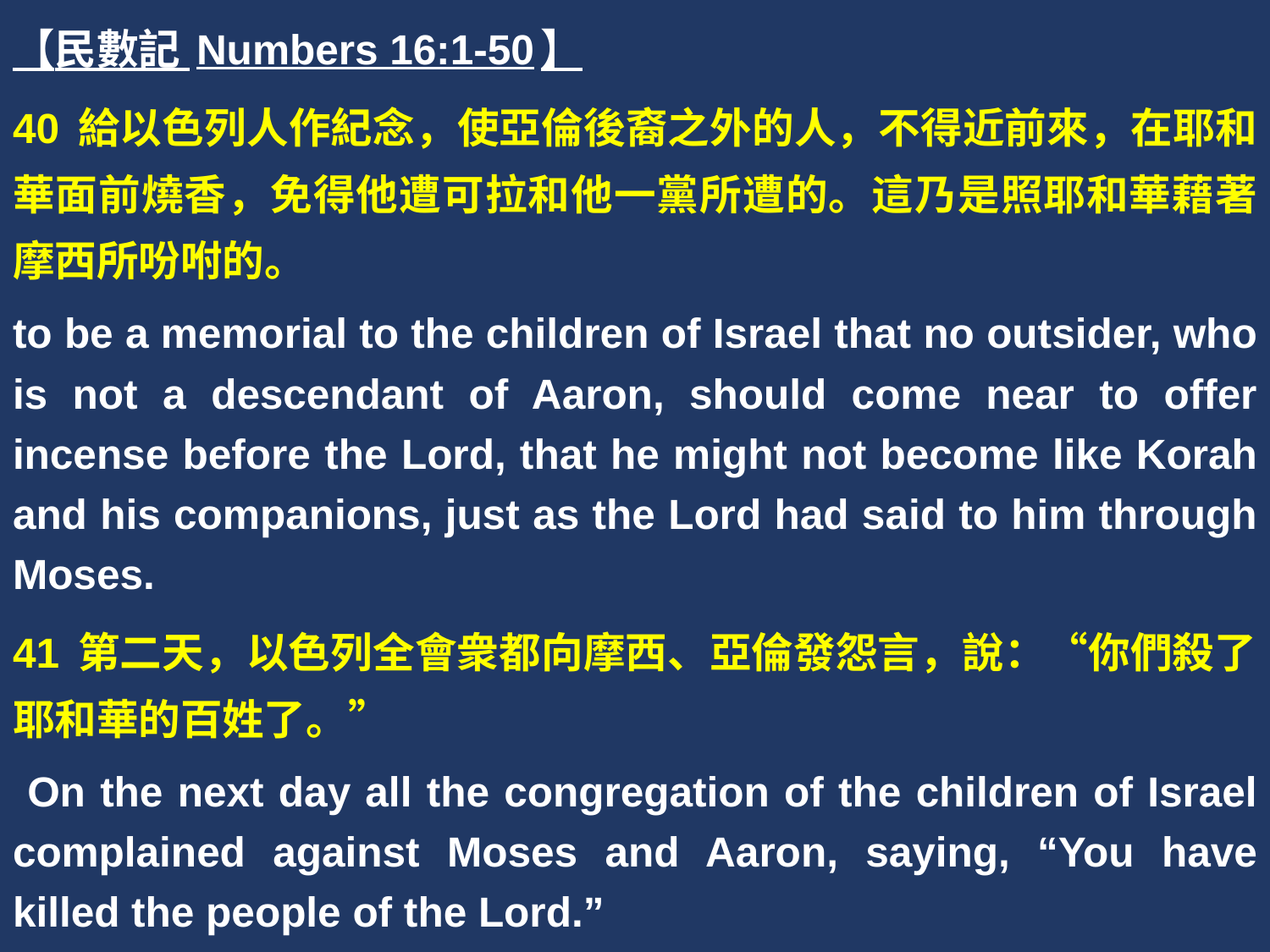

【民數記 Numbers 16:1-50】
40 給以色列人作紀念，使亞倫後裔之外的人，不得近前來，在耶和華面前燒香，免得他遭可拉和他一黨所遭的。這乃是照耶和華藉著摩西所吩咐的。
to be a memorial to the children of Israel that no outsider, who is not a descendant of Aaron, should come near to offer incense before the Lord, that he might not become like Korah and his companions, just as the Lord had said to him through Moses.
41 第二天，以色列全會衆都向摩西、亞倫發怨言，說：“你們殺了耶和華的百姓了。”
 On the next day all the congregation of the children of Israel complained against Moses and Aaron, saying, “You have killed the people of the Lord.”